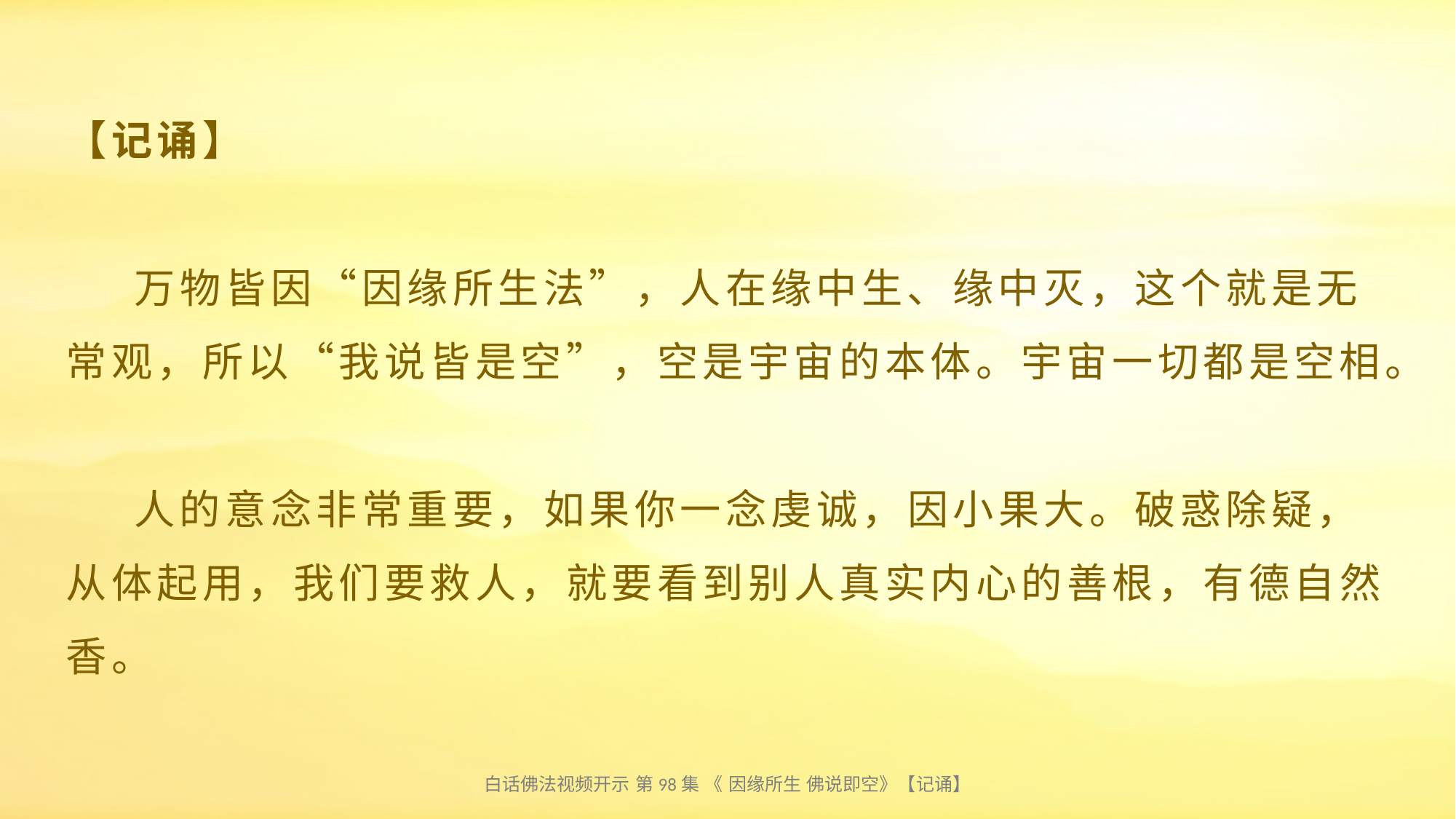

# 【记诵】 万物皆因“因缘所生法”，人在缘中生、缘中灭，这个就是无常观，所以“我说皆是空”，空是宇宙的本体。宇宙一切都是空相。 人的意念非常重要，如果你一念虔诚，因小果大。破惑除疑，从体起用，我们要救人，就要看到别人真实内心的善根，有德自然香。
白话佛法视频开示 第98集 《 因缘所生 佛说即空》【记诵】